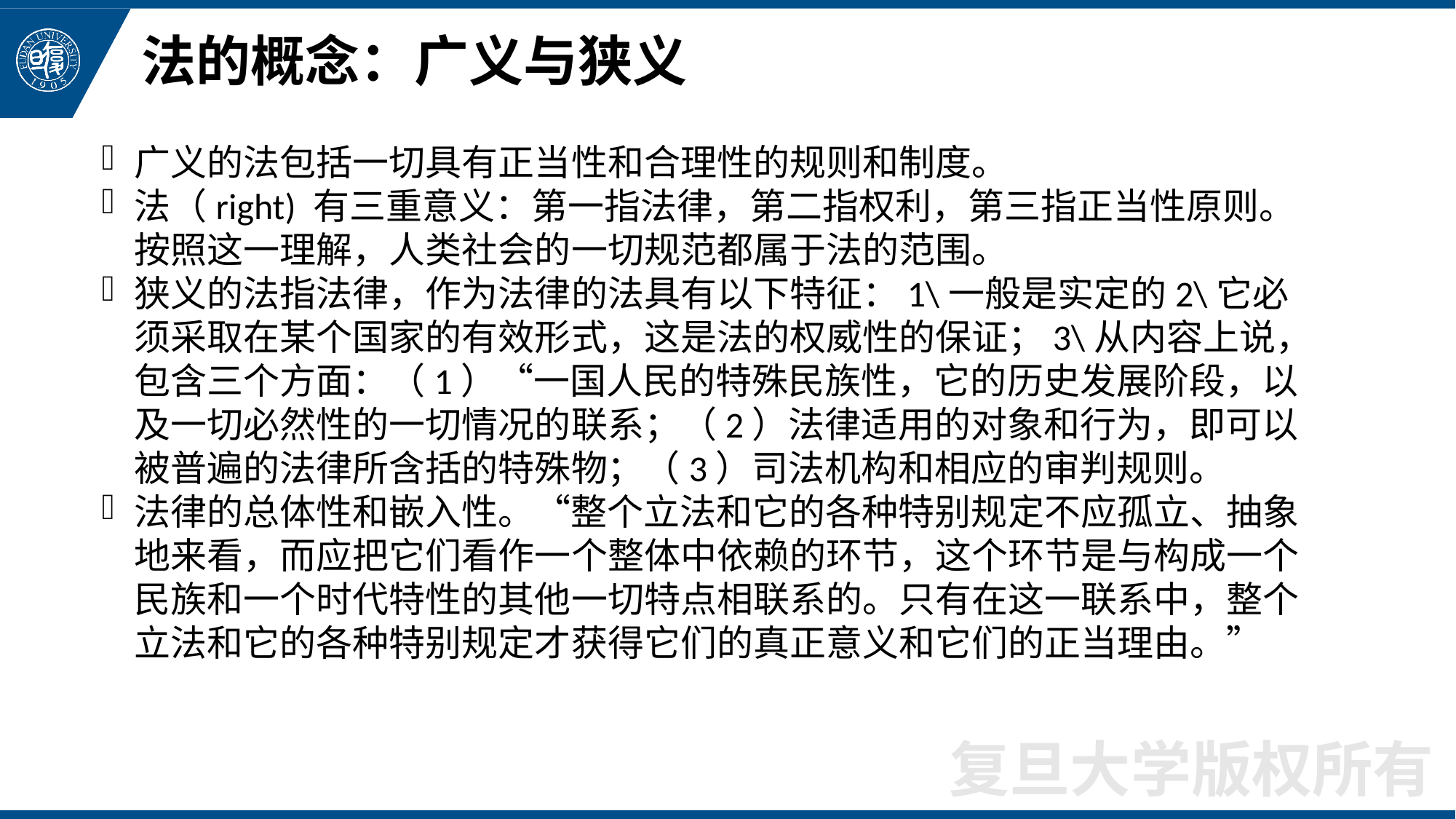

# 法的概念：广义与狭义
广义的法包括一切具有正当性和合理性的规则和制度。
法（right) 有三重意义：第一指法律，第二指权利，第三指正当性原则。按照这一理解，人类社会的一切规范都属于法的范围。
狭义的法指法律，作为法律的法具有以下特征：1\一般是实定的2\它必须采取在某个国家的有效形式，这是法的权威性的保证；3\从内容上说，包含三个方面：（1）“一国人民的特殊民族性，它的历史发展阶段，以及一切必然性的一切情况的联系；（2）法律适用的对象和行为，即可以被普遍的法律所含括的特殊物；（3）司法机构和相应的审判规则。
法律的总体性和嵌入性。“整个立法和它的各种特别规定不应孤立、抽象地来看，而应把它们看作一个整体中依赖的环节，这个环节是与构成一个民族和一个时代特性的其他一切特点相联系的。只有在这一联系中，整个立法和它的各种特别规定才获得它们的真正意义和它们的正当理由。”